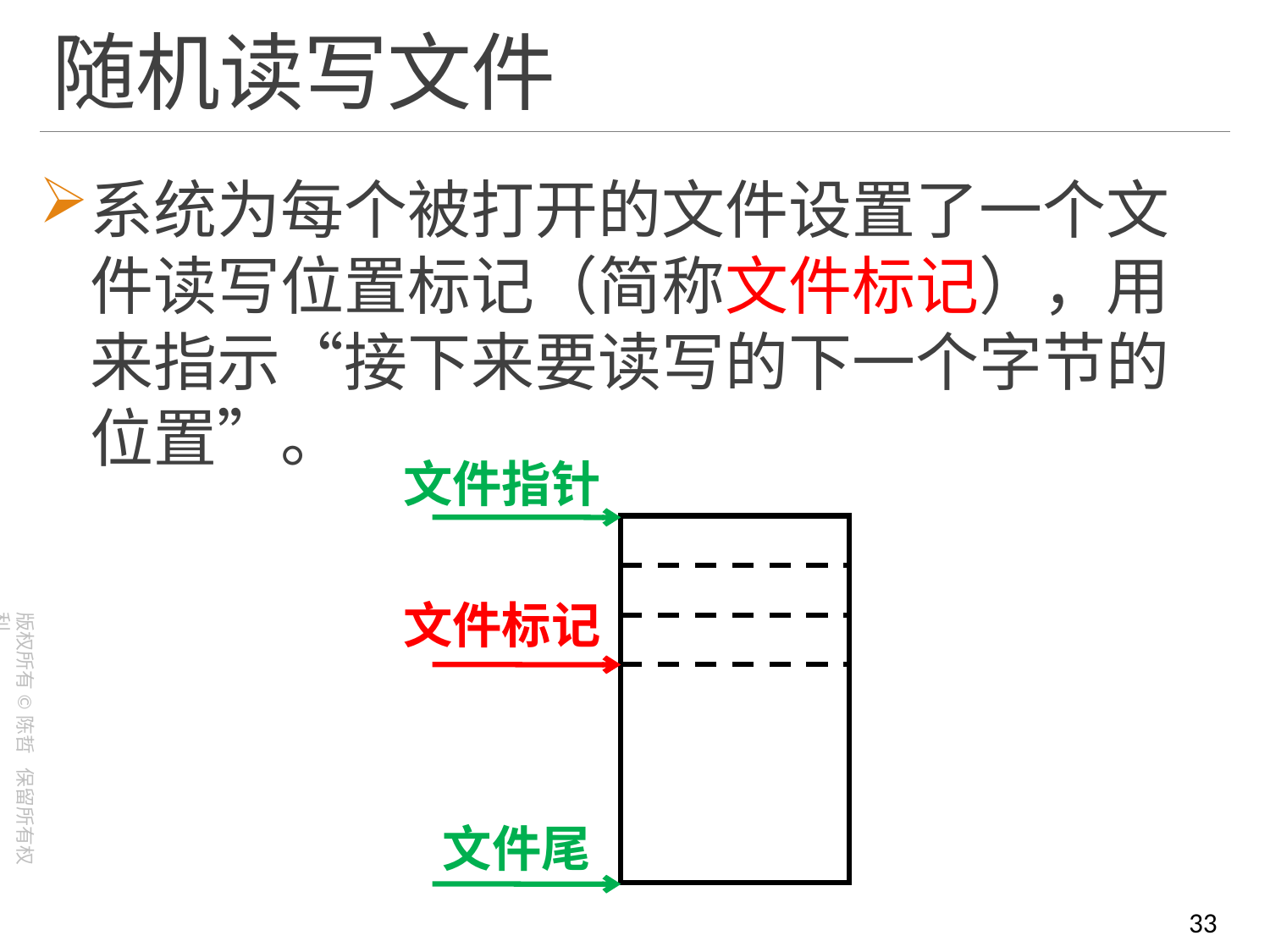

# 随机读写文件
系统为每个被打开的文件设置了一个文件读写位置标记（简称文件标记），用来指示“接下来要读写的下一个字节的位置”。

文件指针

文件标记
文件尾
33